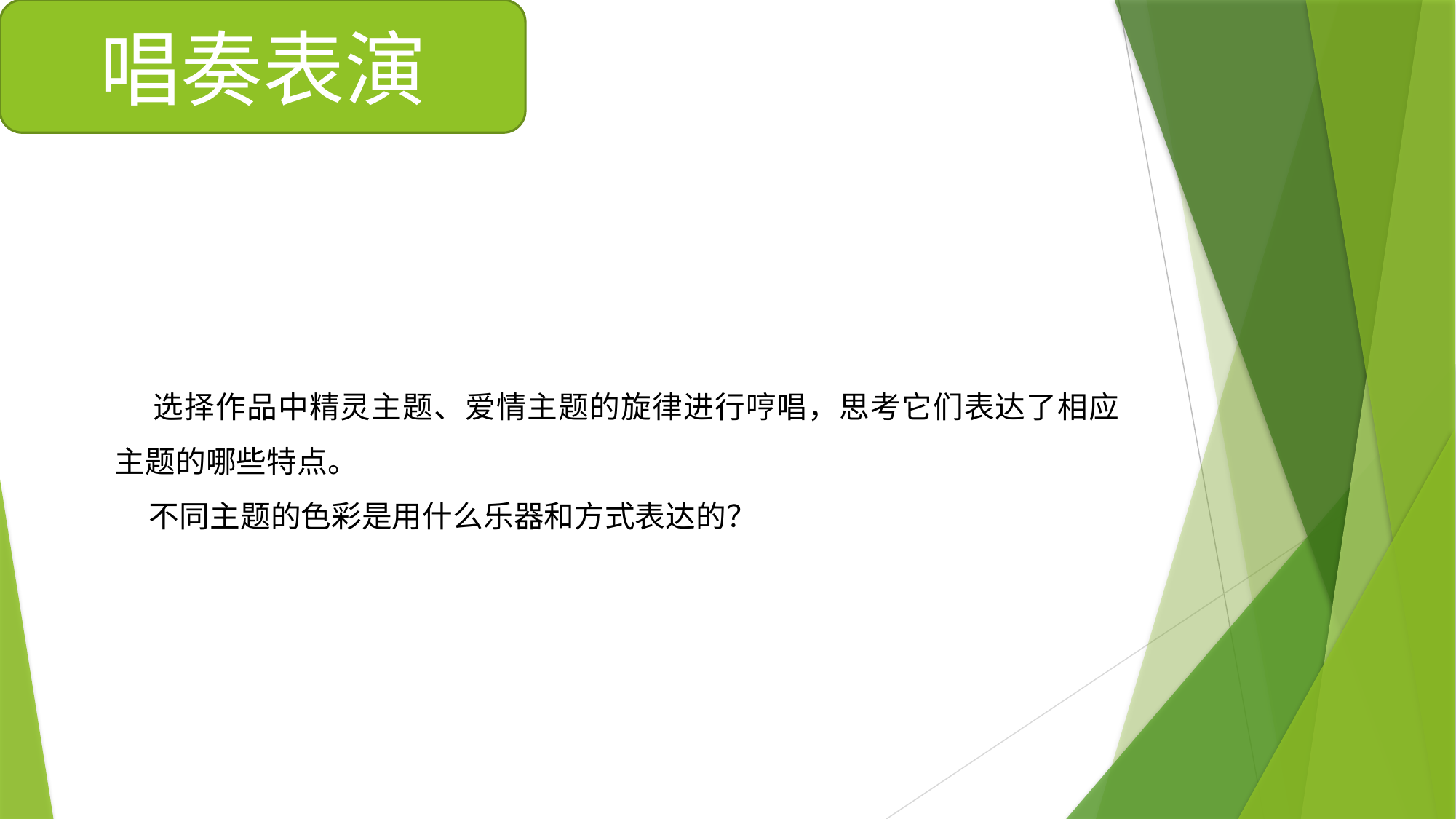

唱奏表演
    选择作品中精灵主题、爱情主题的旋律进行哼唱，思考它们表达了相应主题的哪些特点。
    不同主题的色彩是用什么乐器和方式表达的？